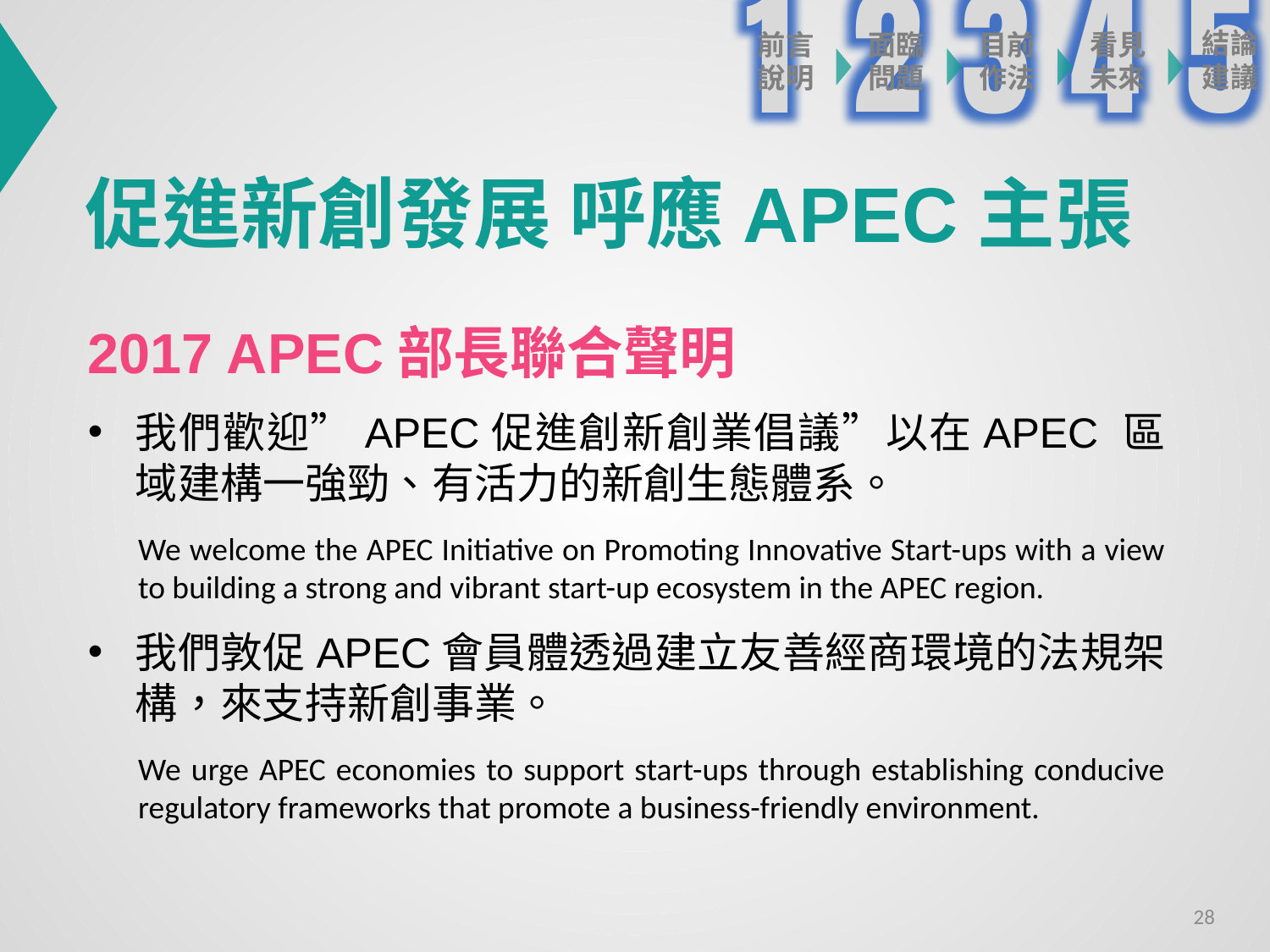

2
5
1
3
4
前言
說明
面臨問題
目前作法

結論建議
看見未來
促進新創發展 呼應APEC主張
2017 APEC部長聯合聲明
我們歡迎”APEC促進創新創業倡議”以在APEC 區域建構一強勁、有活力的新創生態體系。
We welcome the APEC Initiative on Promoting Innovative Start-ups with a view to building a strong and vibrant start-up ecosystem in the APEC region.
我們敦促APEC會員體透過建立友善經商環境的法規架構，來支持新創事業。
We urge APEC economies to support start-ups through establishing conducive regulatory frameworks that promote a business-friendly environment.
28